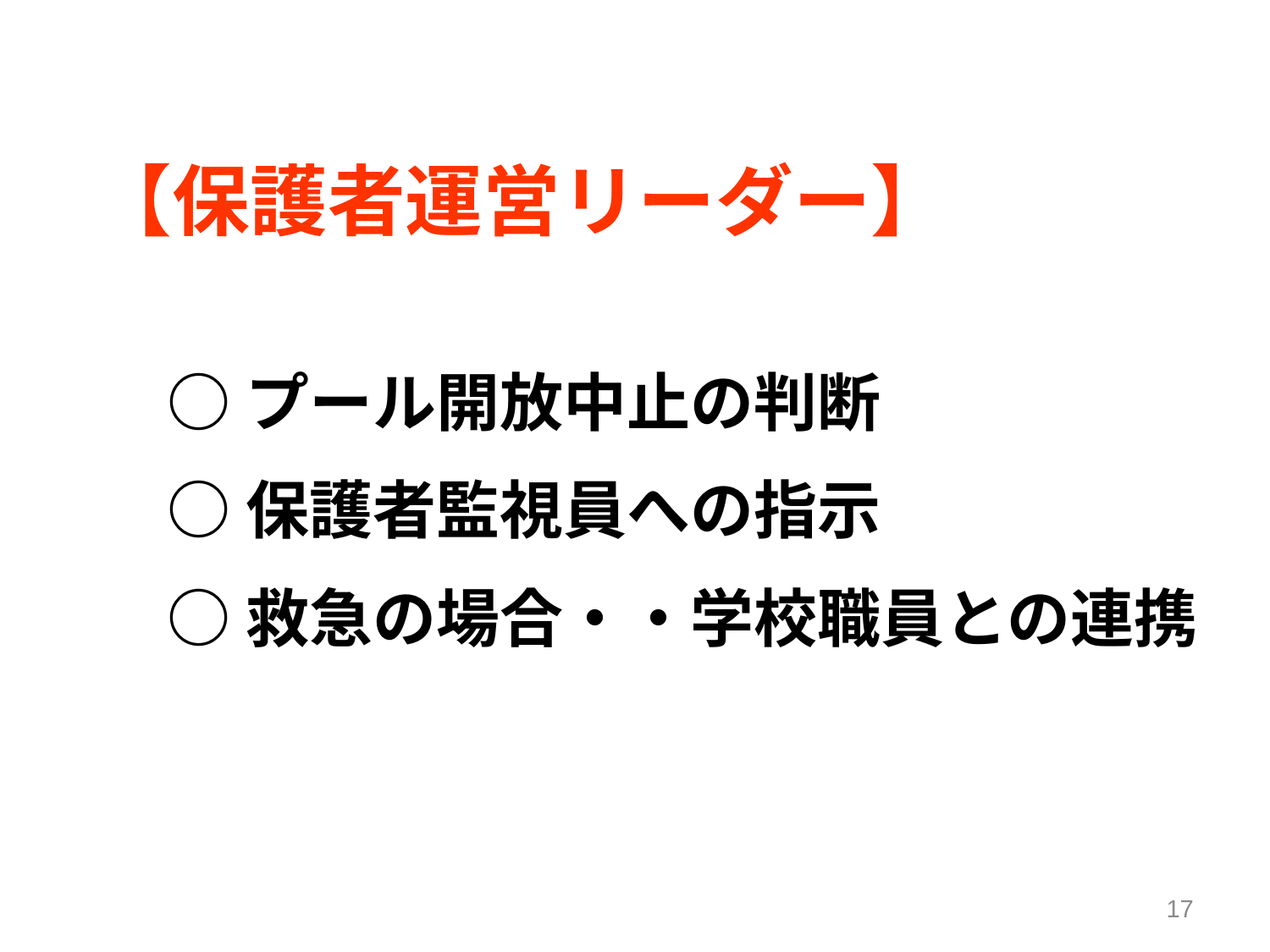

【保護者運営リーダー】
○プール開放中止の判断
○保護者監視員への指示
○救急の場合・・学校職員との連携
17